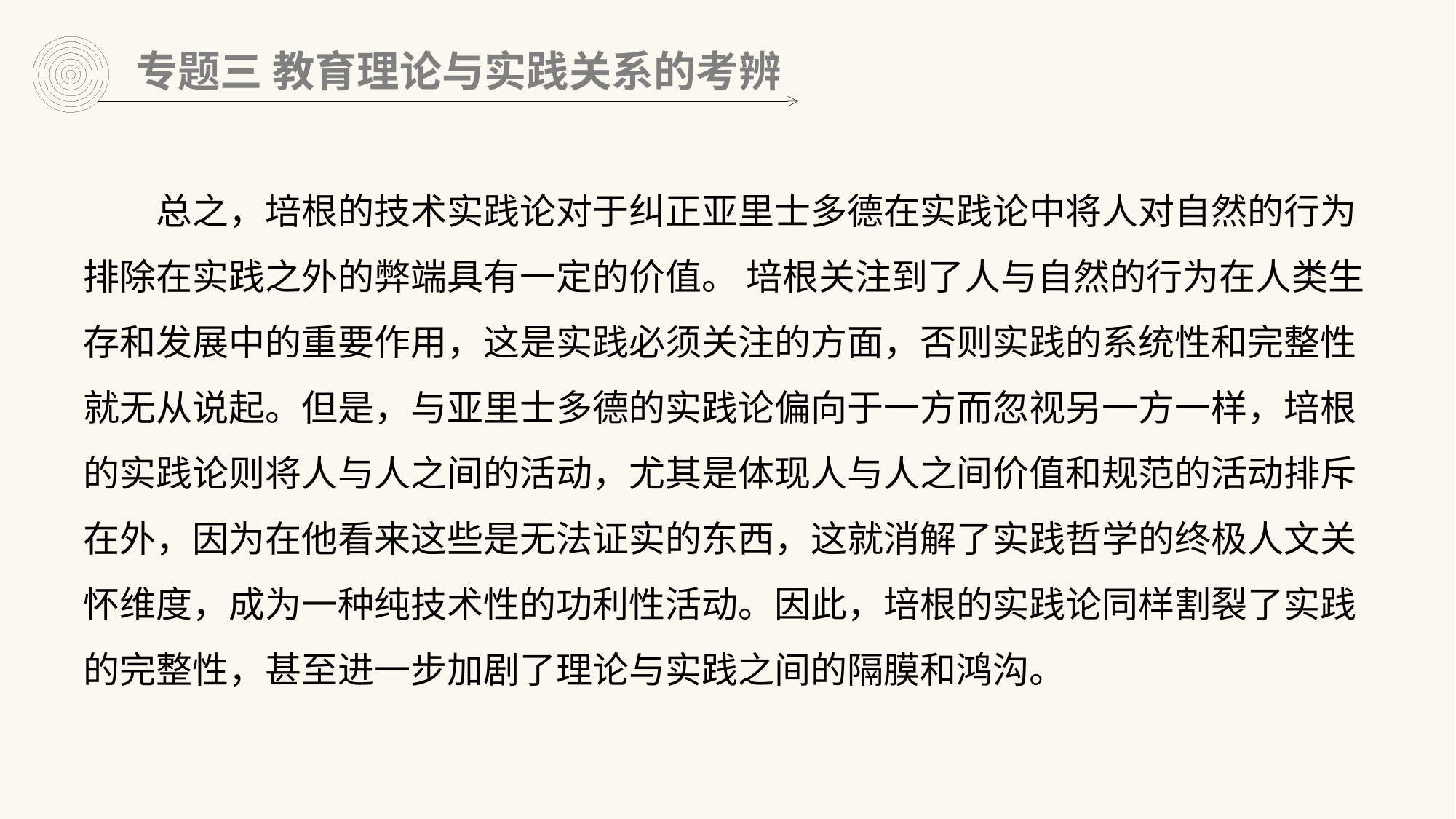

专题三 教育理论与实践关系的考辨
总之，培根的技术实践论对于纠正亚里士多德在实践论中将人对自然的行为排除在实践之外的弊端具有一定的价值。 培根关注到了人与自然的行为在人类生存和发展中的重要作用，这是实践必须关注的方面，否则实践的系统性和完整性就无从说起。但是，与亚里士多德的实践论偏向于一方而忽视另一方一样，培根的实践论则将人与人之间的活动，尤其是体现人与人之间价值和规范的活动排斥在外，因为在他看来这些是无法证实的东西，这就消解了实践哲学的终极人文关怀维度，成为一种纯技术性的功利性活动。因此，培根的实践论同样割裂了实践的完整性，甚至进一步加剧了理论与实践之间的隔膜和鸿沟。